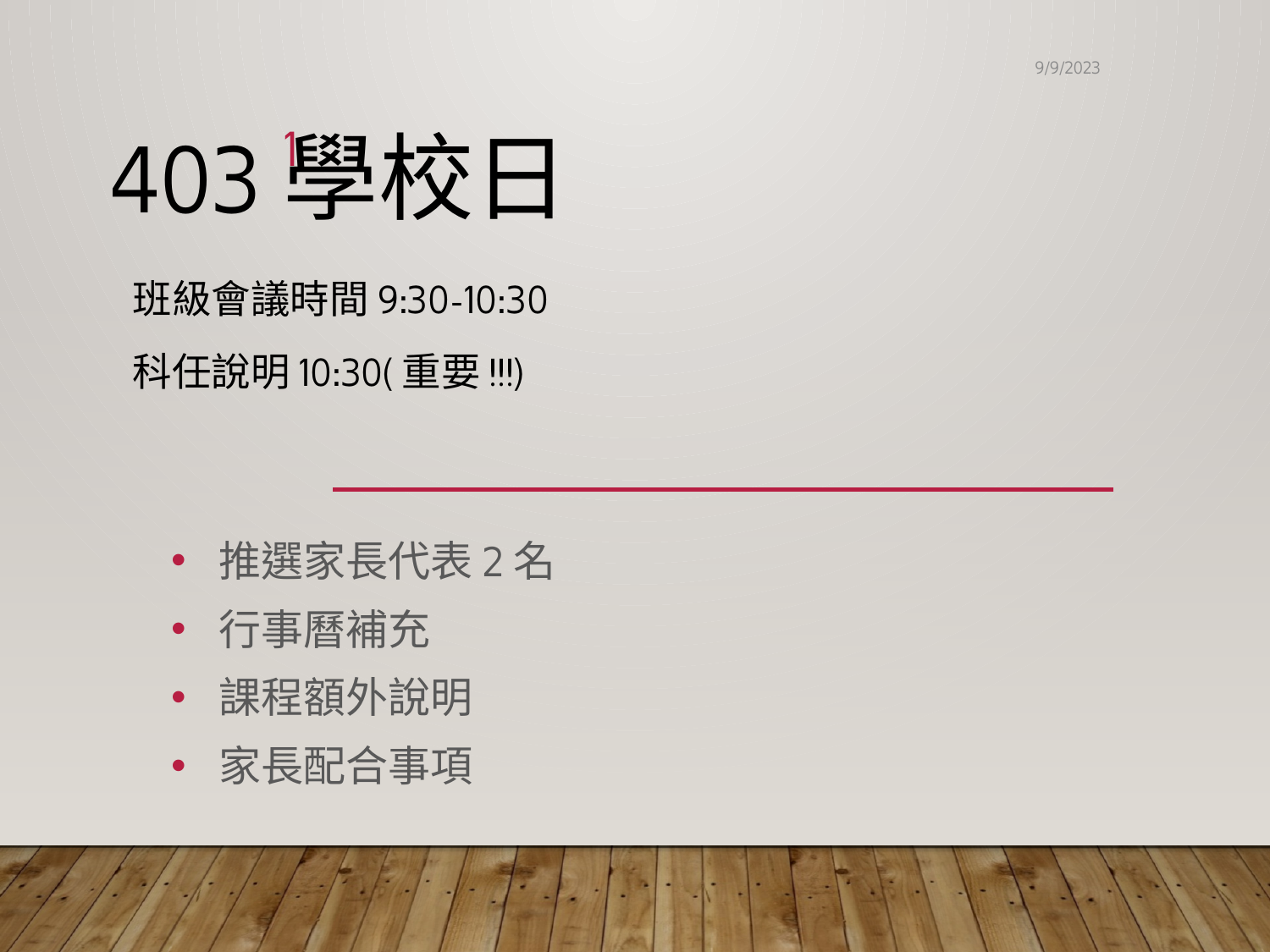

9/9/2023
# 403學校日
1
班級會議時間9:30-10:30
科任說明10:30(重要!!!)

推選家長代表2名
行事曆補充
課程額外說明
家長配合事項